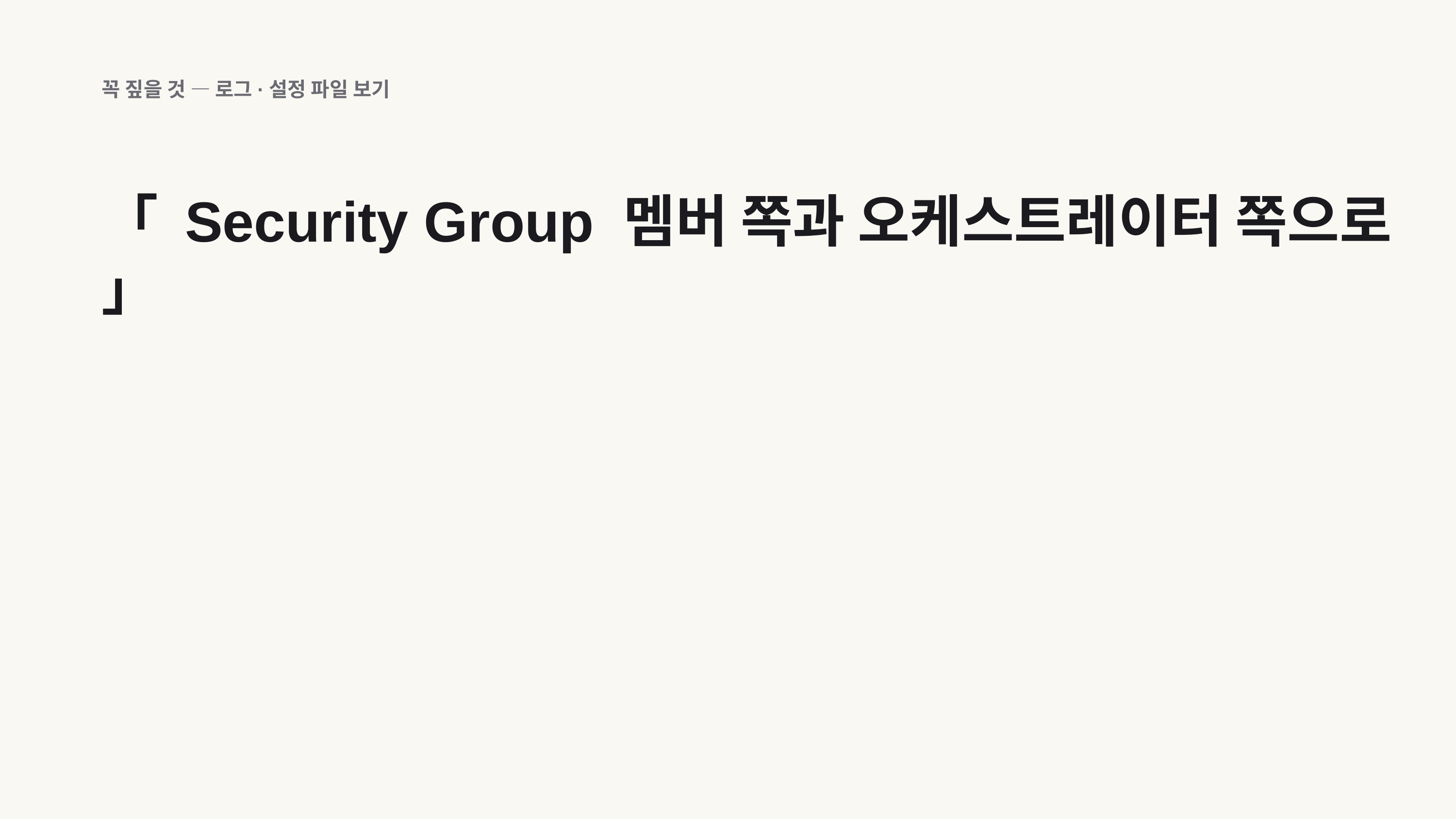

꼭 짚을 것 — 로그·설정 파일 보기
「 Security Group 멤버 쪽과 오케스트레이터 쪽으로 」